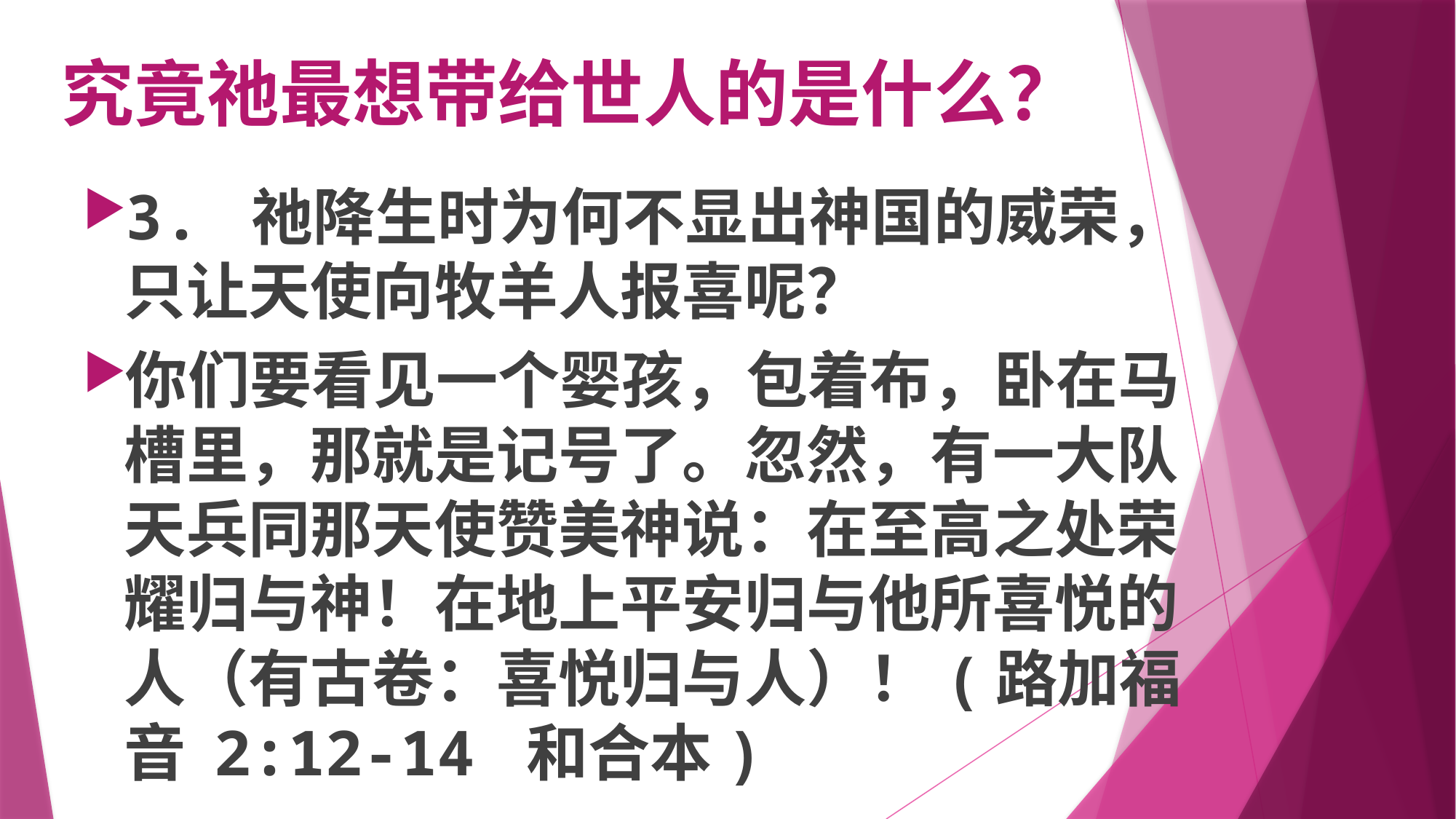

# 究竟祂最想带给世人的是什么？
3. 祂降生时为何不显出神国的威荣，只让天使向牧羊人报喜呢？
你们要看见一个婴孩，包着布，卧在马槽里，那就是记号了。忽然，有一大队天兵同那天使赞美神说：在至高之处荣耀归与神！在地上平安归与他所喜悦的人（有古卷：喜悦归与人）！(路加福音 2:12-14 和合本)